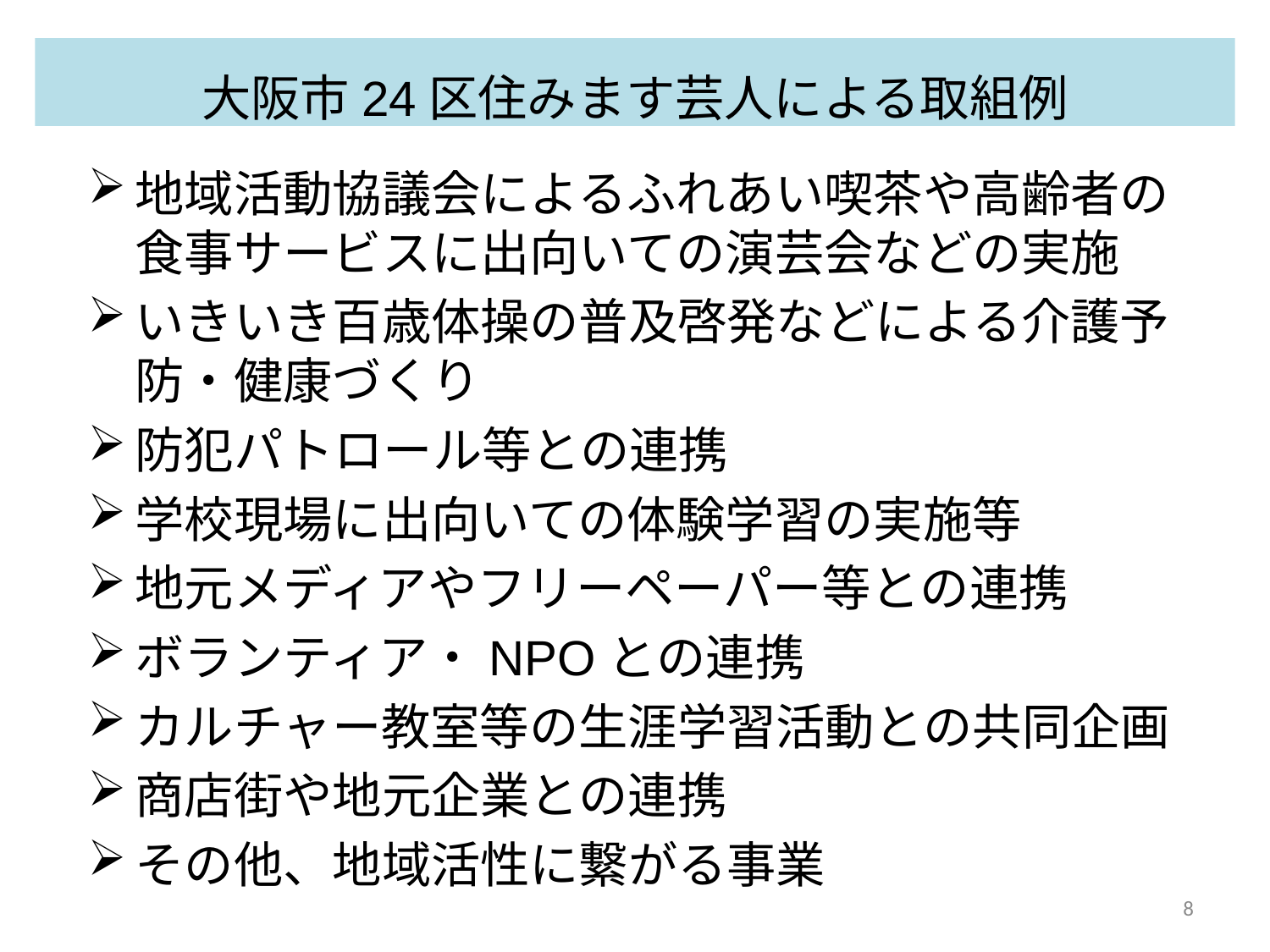

# 大阪市24区住みます芸人による取組例
地域活動協議会によるふれあい喫茶や高齢者の食事サービスに出向いての演芸会などの実施
いきいき百歳体操の普及啓発などによる介護予防・健康づくり
防犯パトロール等との連携
学校現場に出向いての体験学習の実施等
地元メディアやフリーペーパー等との連携
ボランティア・NPOとの連携
カルチャー教室等の生涯学習活動との共同企画
商店街や地元企業との連携
その他、地域活性に繋がる事業

8